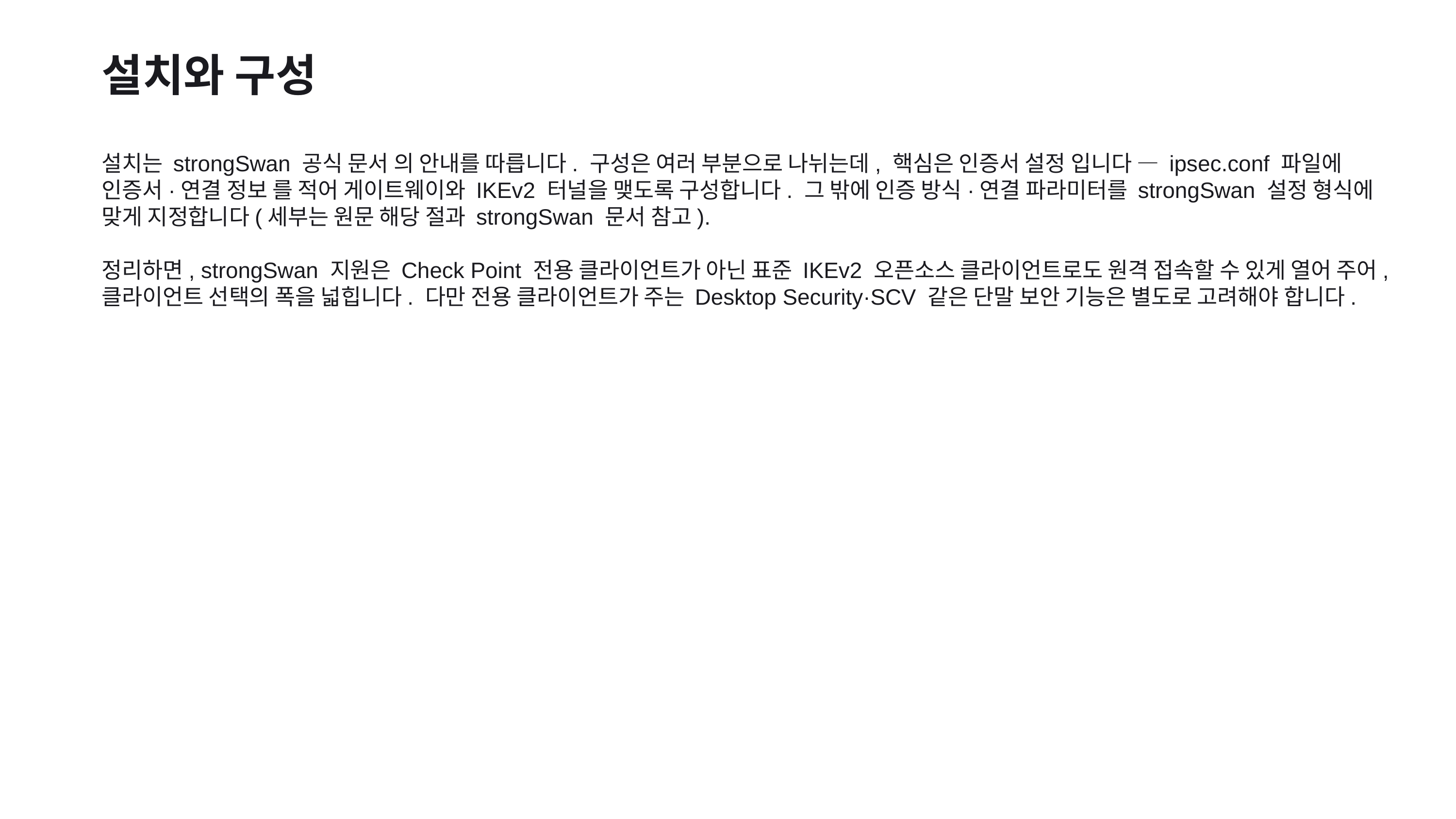

설치와 구성
설치는 strongSwan 공식 문서 의 안내를 따릅니다. 구성은 여러 부분으로 나뉘는데, 핵심은 인증서 설정 입니다 — ipsec.conf 파일에 인증서·연결 정보 를 적어 게이트웨이와 IKEv2 터널을 맺도록 구성합니다. 그 밖에 인증 방식·연결 파라미터를 strongSwan 설정 형식에 맞게 지정합니다(세부는 원문 해당 절과 strongSwan 문서 참고).

정리하면, strongSwan 지원은 Check Point 전용 클라이언트가 아닌 표준 IKEv2 오픈소스 클라이언트로도 원격 접속할 수 있게 열어 주어, 클라이언트 선택의 폭을 넓힙니다. 다만 전용 클라이언트가 주는 Desktop Security·SCV 같은 단말 보안 기능은 별도로 고려해야 합니다.